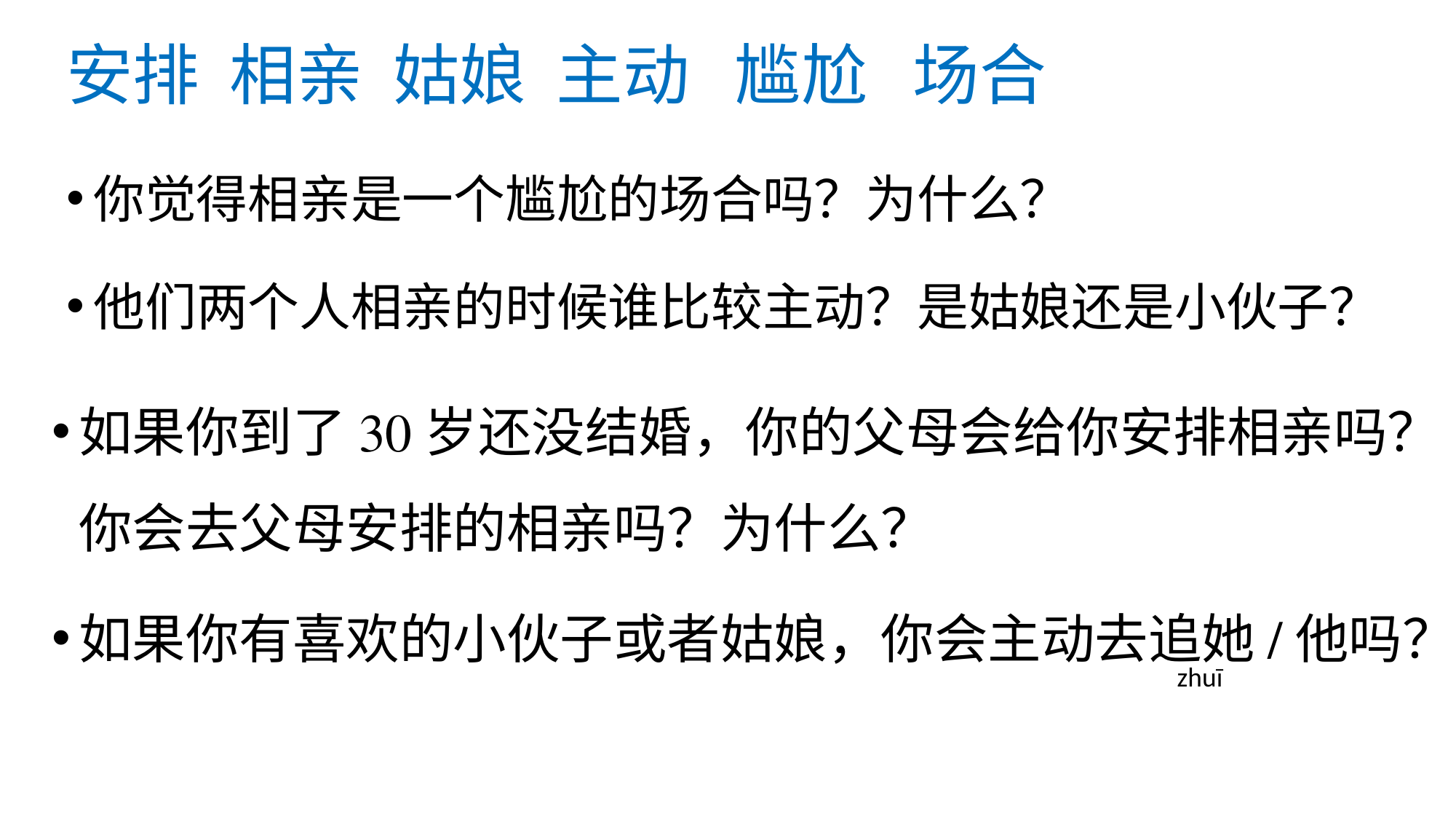

# 安排  相亲  姑娘  主动   尴尬   场合
你觉得相亲是一个尴尬的场合吗？为什么？
他们两个人相亲的时候谁比较主动？是姑娘还是小伙子？

如果你到了30岁还没结婚，你的父母会给你安排相亲吗？你会去父母安排的相亲吗？为什么？
如果你有喜欢的小伙子或者姑娘，你会主动去追她/他吗？

zhuī